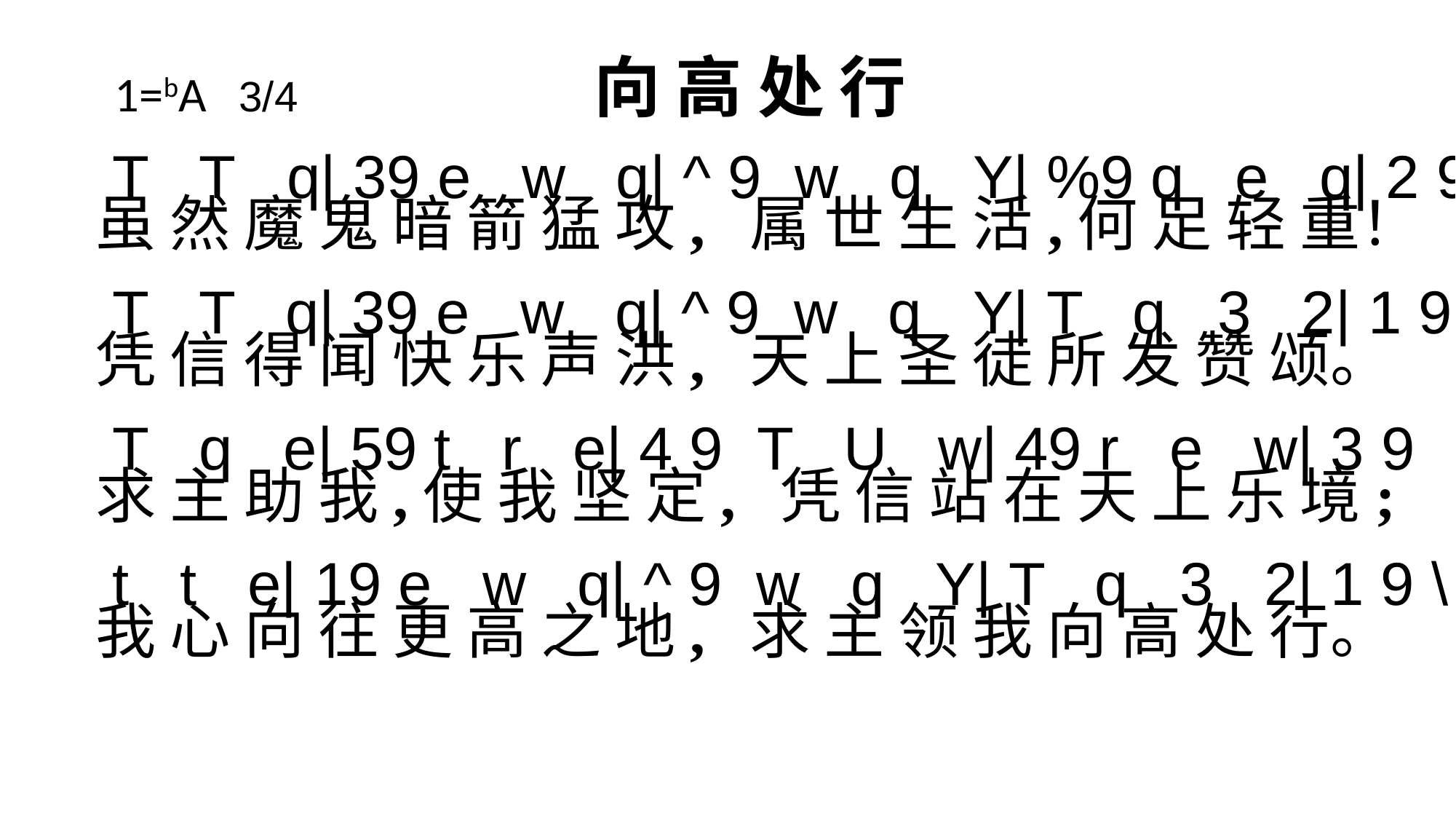

1=bA   3/4                       向 高 处 行
 T   T   q| 39 e   w   q| ^ 9  w   q   Y| %9 q   e   q| 2 9
虽 然 魔 鬼 暗 箭 猛 攻,  属 世 生 活,何 足 轻 重！
 T   T   q| 39 e   w   q| ^ 9  w   q   Y| T   q   3   2| 1 9
凭 信 得 闻 快 乐 声 洪,  天 上 圣 徒 所 发 赞 颂。
 T   q   e| 59 t   r   e| 4 9  T   U   w| 49 r   e   w| 3 9
求 主 助 我,使 我 坚 定,  凭 信 站 在 天 上 乐 境;
 t   t   e| 19 e   w   q| ^ 9  w   q   Y| T   q   3   2| 1 9 \
我 心 向 往 更 高 之 地,  求 主 领 我 向 高 处 行。

4-3